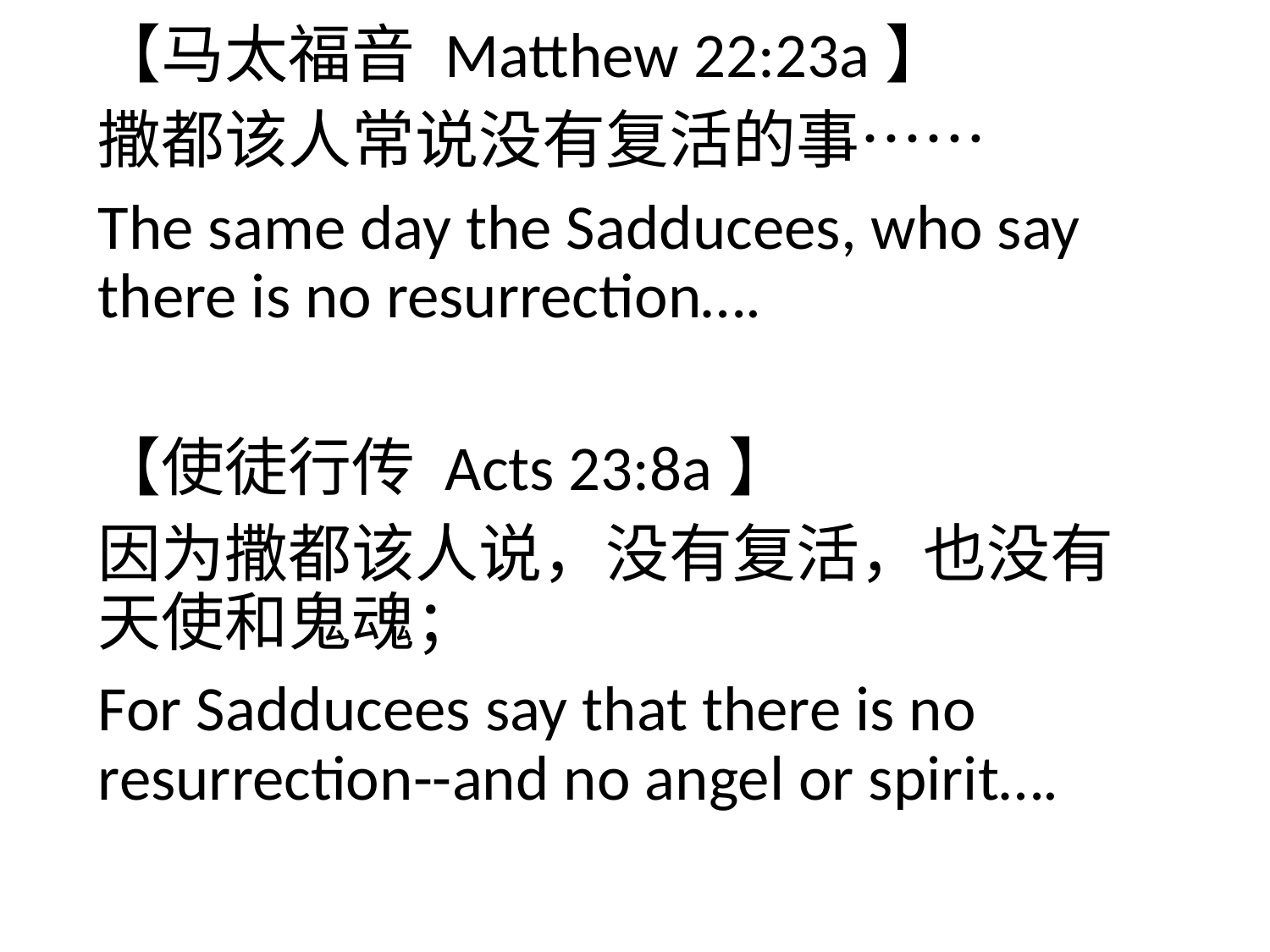

【马太福音 Matthew 22:23a】
撒都该人常说没有复活的事……
The same day the Sadducees, who say there is no resurrection….

【使徒行传 Acts 23:8a】
因为撒都该人说，没有复活，也没有天使和鬼魂；
For Sadducees say that there is no resurrection--and no angel or spirit….